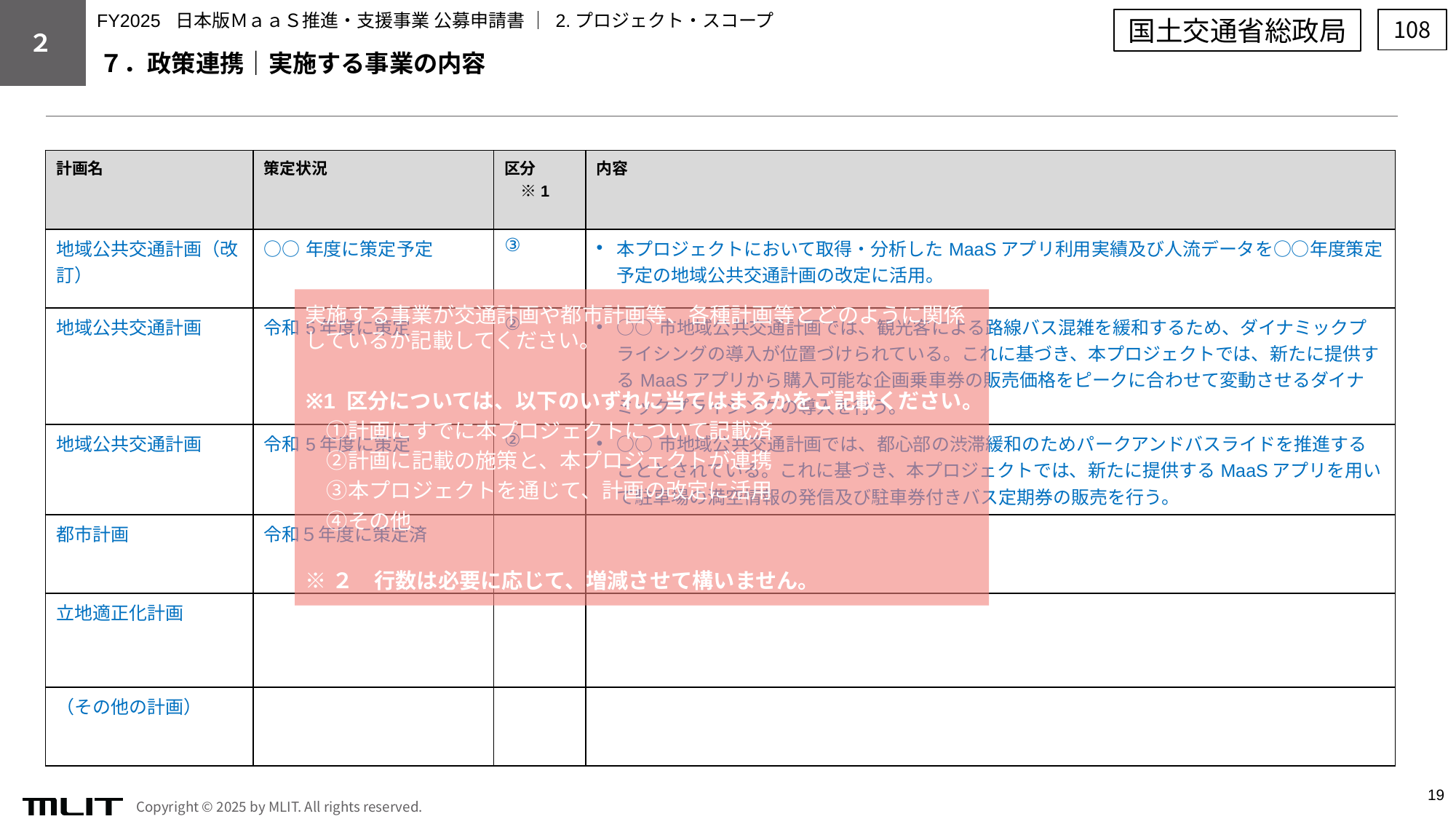

FY2025  日本版ＭａａＳ推進・支援事業 公募申請書 │ 2.プロジェクト・スコープ
国土交通省総政局
108
２
７．政策連携｜実施する事業の内容

| 計画名 | 策定状況 | 区分　 　※1 | 内容 |
| --- | --- | --- | --- |
| 地域公共交通計画（改訂） | ○○年度に策定予定 | ③ | 本プロジェクトにおいて取得・分析したMaaSアプリ利用実績及び人流データを○○年度策定予定の地域公共交通計画の改定に活用。 |
| 地域公共交通計画 | 令和5年度に策定 | ② | ○○市地域公共交通計画では、観光客による路線バス混雑を緩和するため、ダイナミックプライシングの導入が位置づけられている。これに基づき、本プロジェクトでは、新たに提供するMaaSアプリから購入可能な企画乗車券の販売価格をピークに合わせて変動させるダイナミックプライシングの導入を行う。 |
| 地域公共交通計画 | 令和5年度に策定 | ② | ○○市地域公共交通計画では、都心部の渋滞緩和のためパークアンドバスライドを推進することとされている。これに基づき、本プロジェクトでは、新たに提供するMaaSアプリを用いて駐車場の満空情報の発信及び駐車券付きバス定期券の販売を行う。 |
| 都市計画 | 令和５年度に策定済 |  |  |
| 立地適正化計画 |  |  |  |
| （その他の計画） |  |  |  |
実施する事業が交通計画や都市計画等、各種計画等とどのように関係しているか記載してください。

※1 区分については、以下のいずれに当てはまるかをご記載ください。
　①計画にすでに本プロジェクトについて記載済
　②計画に記載の施策と、本プロジェクトが連携
　③本プロジェクトを通じて、計画の改定に活用
　④その他

※２　行数は必要に応じて、増減させて構いません。
19